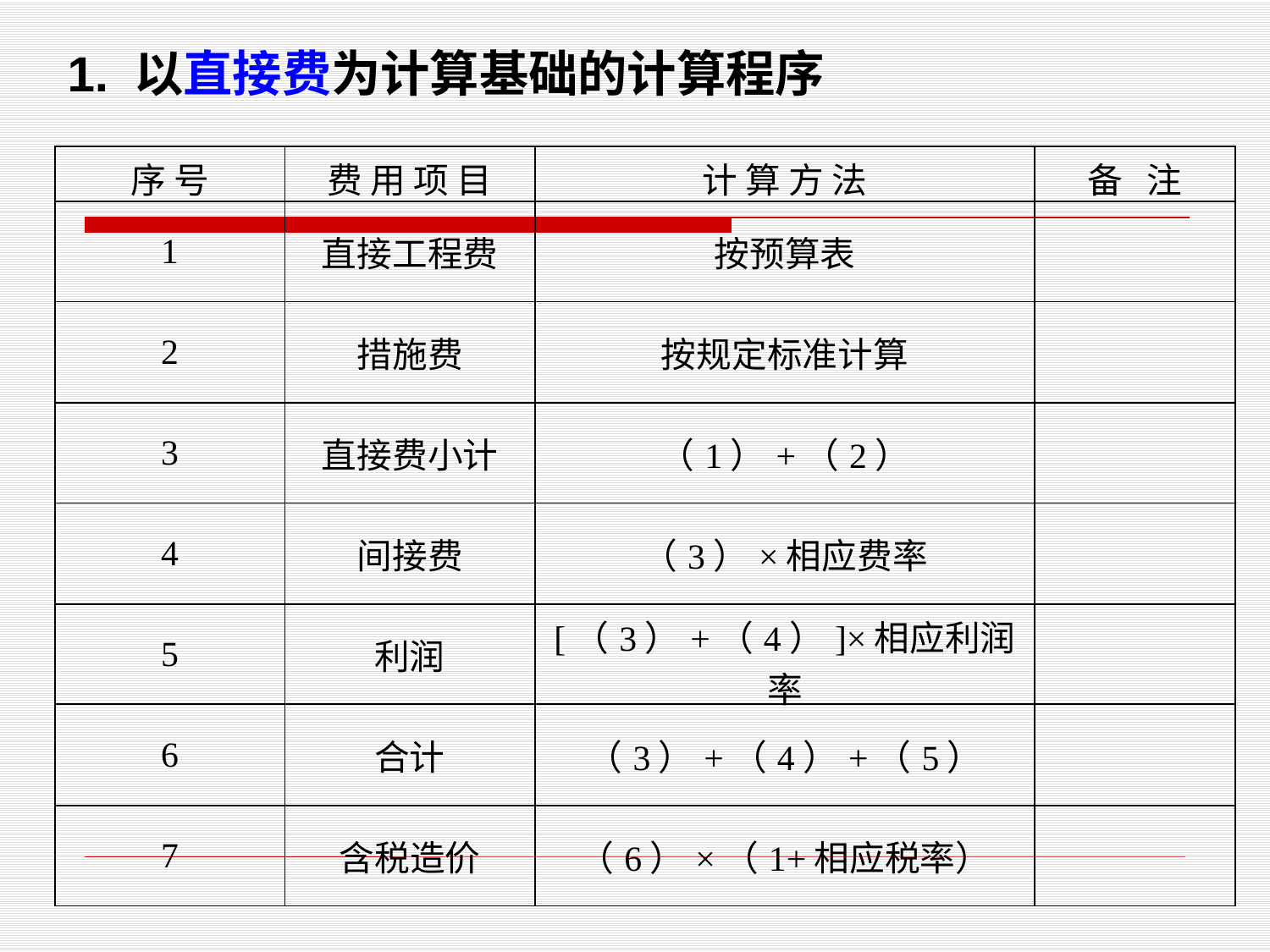

1. 以直接费为计算基础的计算程序
| 序 号 | 费 用 项 目 | 计 算 方 法 | 备 注 |
| --- | --- | --- | --- |
| 1 | 直接工程费 | 按预算表 |  |
| 2 | 措施费 | 按规定标准计算 |  |
| 3 | 直接费小计 | （1）+（2） |  |
| 4 | 间接费 | （3）×相应费率 |  |
| 5 | 利润 | [（3）+（4）]×相应利润率 |  |
| 6 | 合计 | （3）+（4）+（5） |  |
| 7 | 含税造价 | （6）×（1+相应税率） |  |